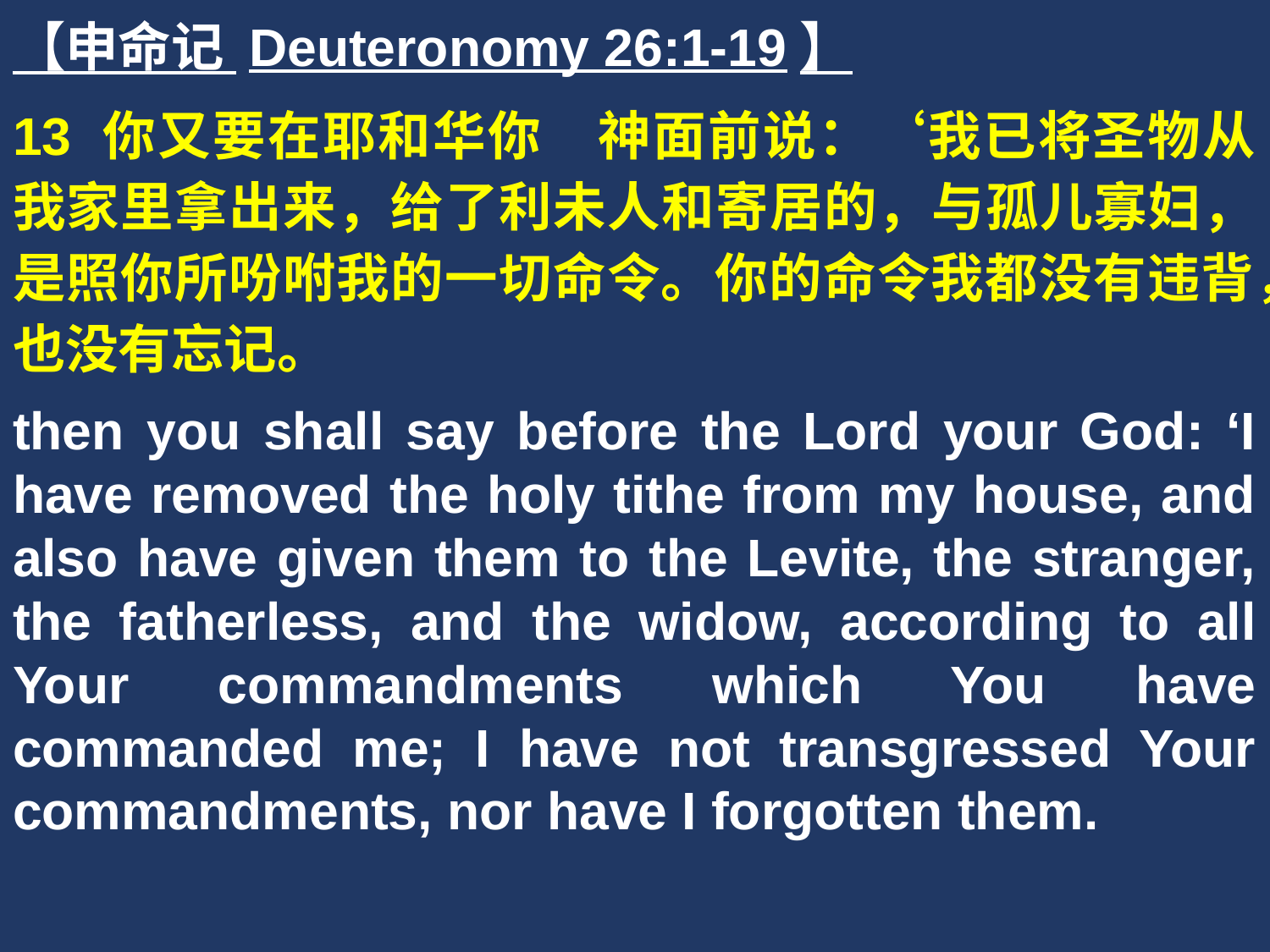

【申命记 Deuteronomy 26:1-19】
13 你又要在耶和华你　神面前说：‘我已将圣物从我家里拿出来，给了利未人和寄居的，与孤儿寡妇，是照你所吩咐我的一切命令。你的命令我都没有违背，也没有忘记。
then you shall say before the Lord your God: ‘I have removed the holy tithe from my house, and also have given them to the Levite, the stranger, the fatherless, and the widow, according to all Your commandments which You have commanded me; I have not transgressed Your commandments, nor have I forgotten them.